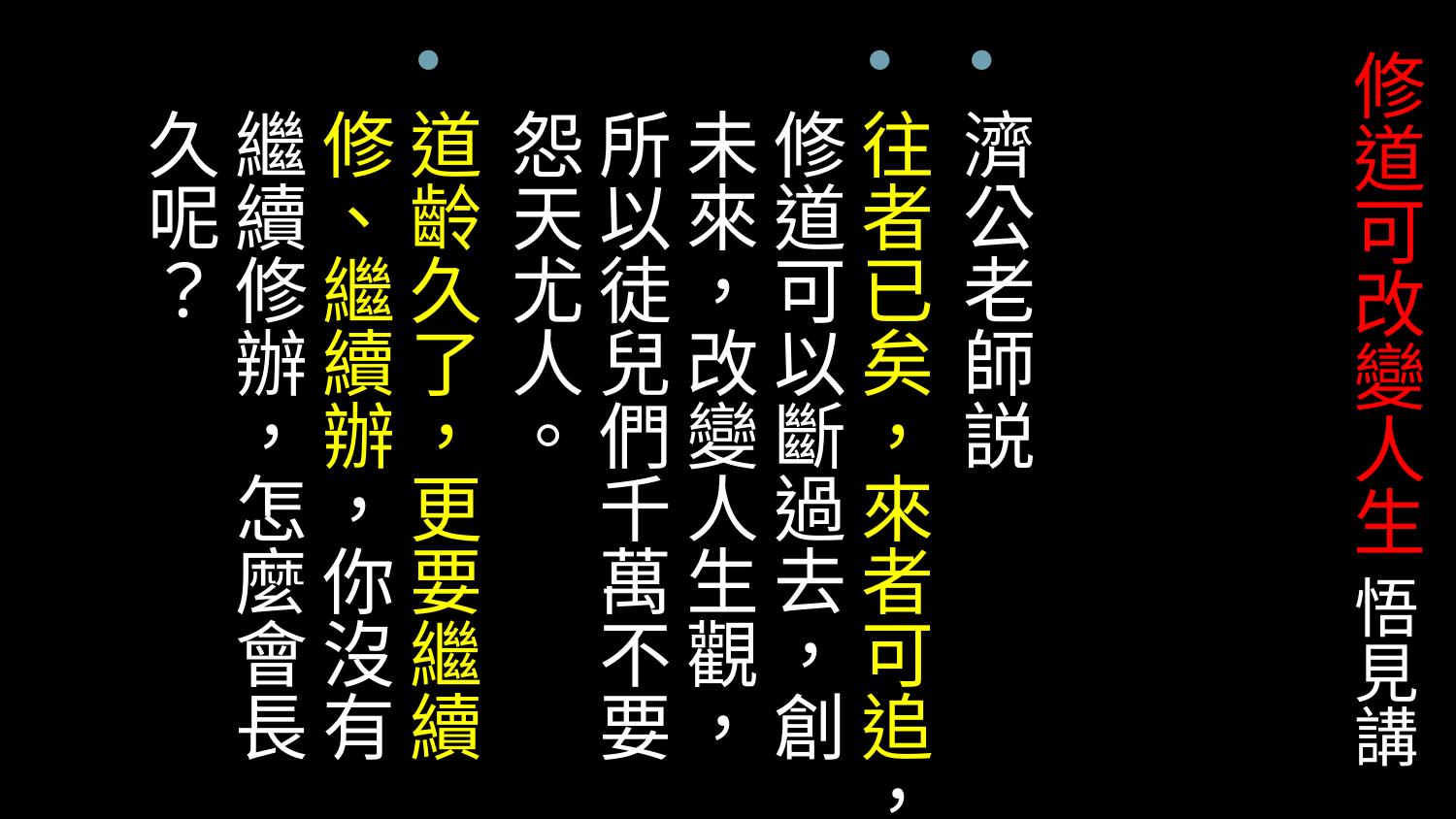

# 修道可改變人生 悟見講
濟公老師説
往者已矣，來者可追，修道可以斷過去，創未來，改變人生觀，所以徒兒們千萬不要怨天尤人。
道齡久了，更要繼續修、繼續辦，你沒有繼續修辦，怎麼會長久呢？